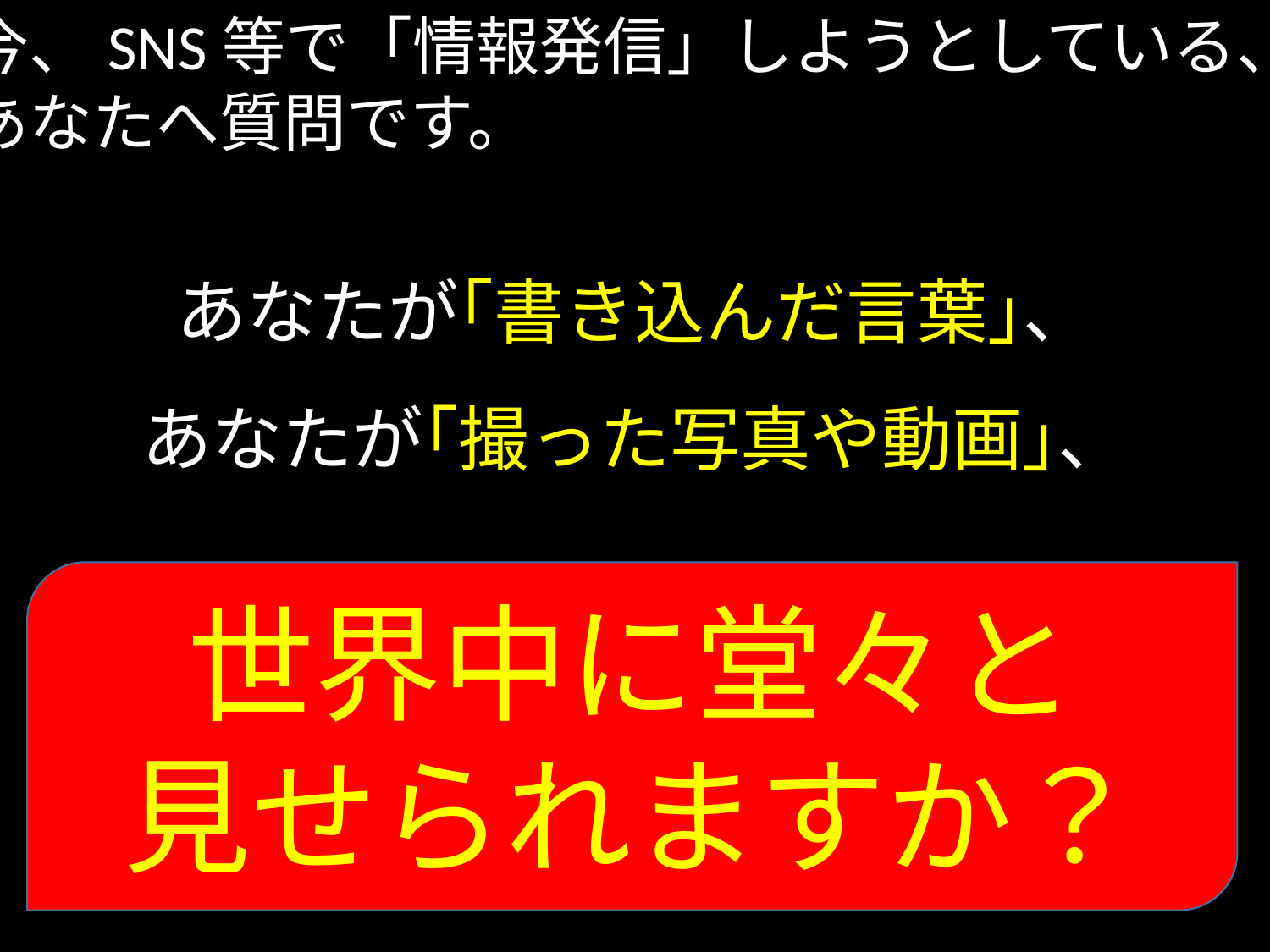

今、SNS等で「情報発信」しようとしている、
あなたへ質問です。
あなたが｢書き込んだ言葉｣、
あなたが｢撮った写真や動画｣、
世界中に堂々と
見せられますか？